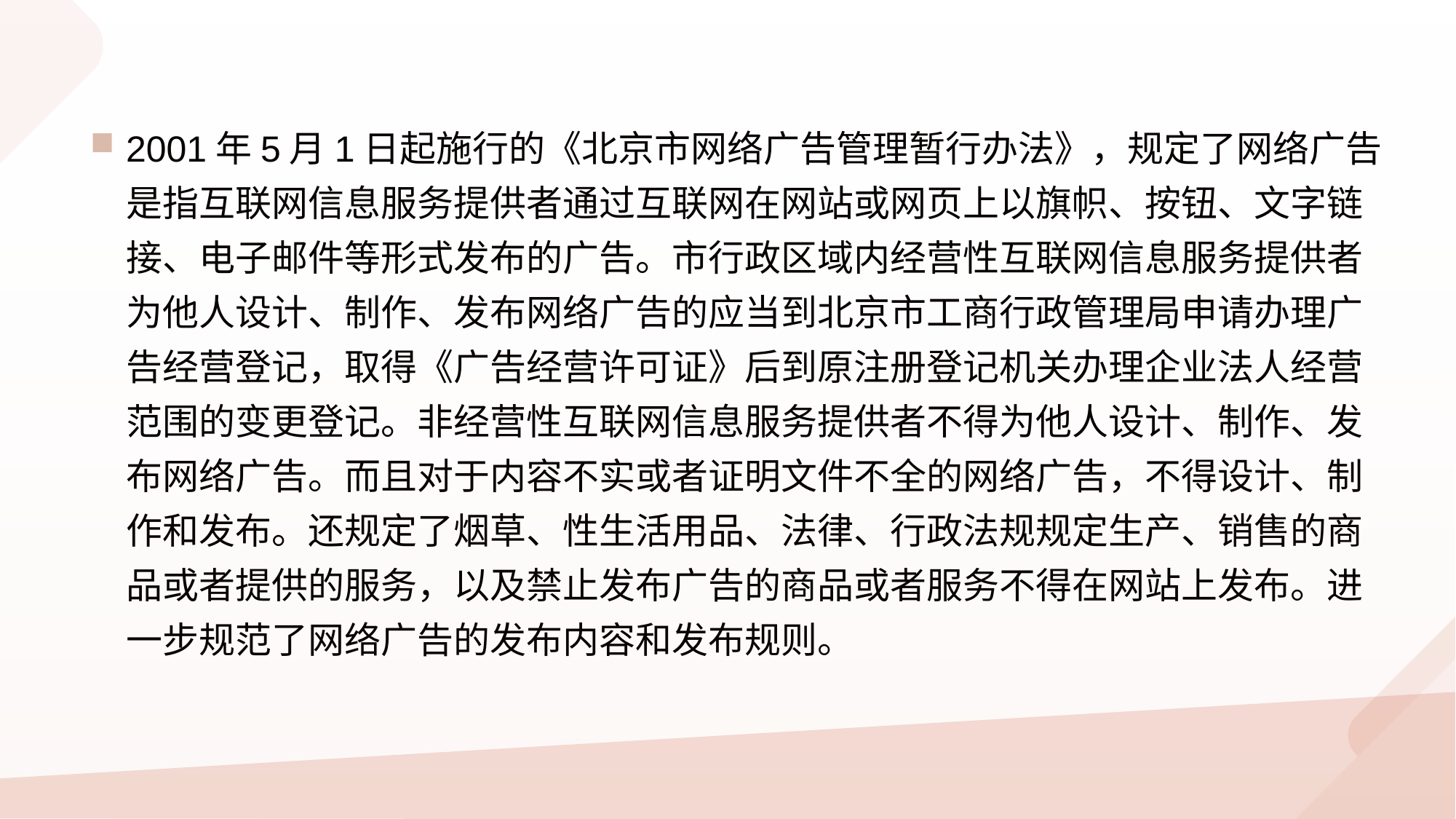

2001年5月1日起施行的《北京市网络广告管理暂行办法》，规定了网络广告是指互联网信息服务提供者通过互联网在网站或网页上以旗帜、按钮、文字链接、电子邮件等形式发布的广告。市行政区域内经营性互联网信息服务提供者为他人设计、制作、发布网络广告的应当到北京市工商行政管理局申请办理广告经营登记，取得《广告经营许可证》后到原注册登记机关办理企业法人经营范围的变更登记。非经营性互联网信息服务提供者不得为他人设计、制作、发布网络广告。而且对于内容不实或者证明文件不全的网络广告，不得设计、制作和发布。还规定了烟草、性生活用品、法律、行政法规规定生产、销售的商品或者提供的服务，以及禁止发布广告的商品或者服务不得在网站上发布。进一步规范了网络广告的发布内容和发布规则。